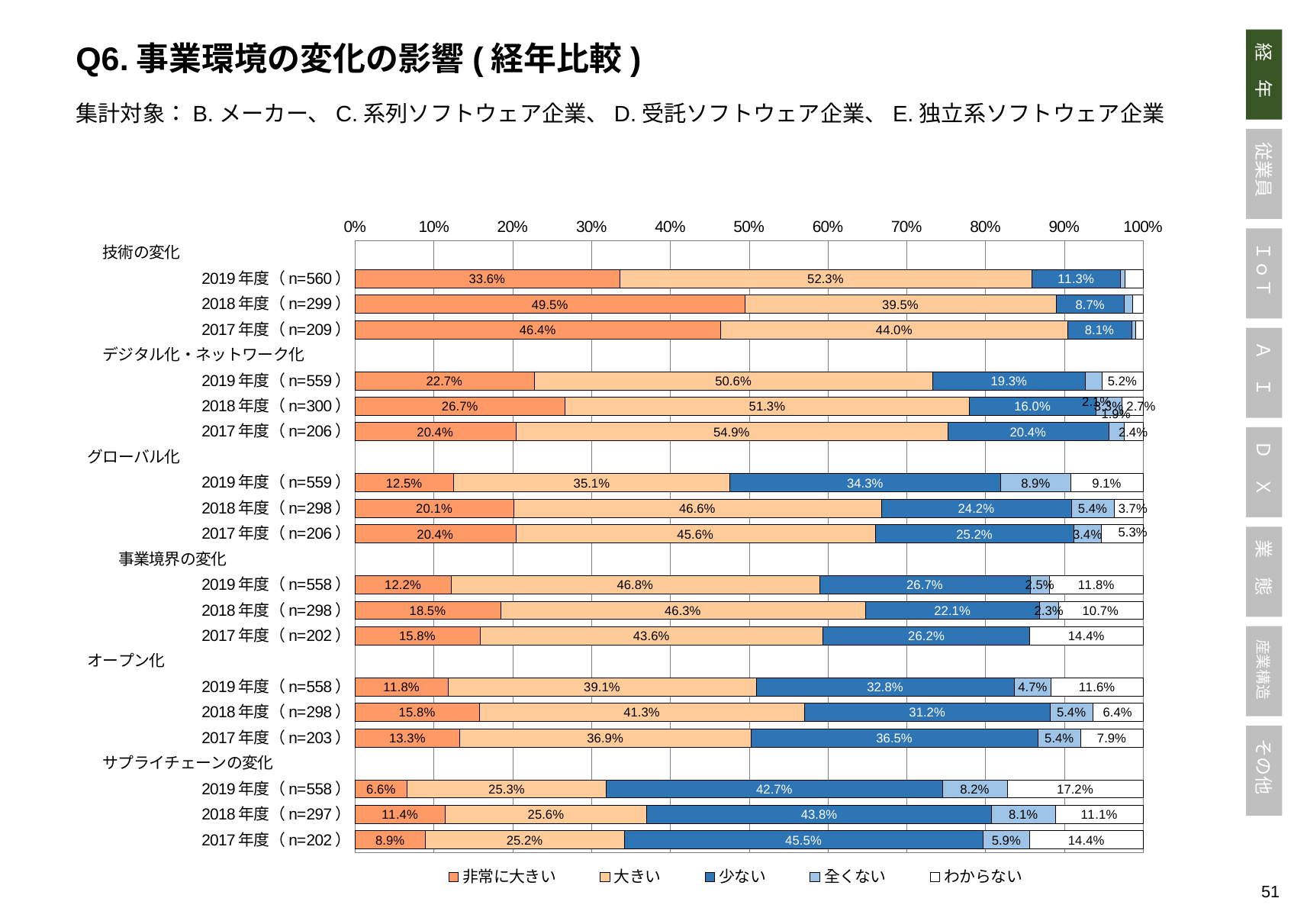

Q6.事業環境の変化の影響(経年比較)
集計対象：B.メーカー、C.系列ソフトウェア企業、D.受託ソフトウェア企業、E.独立系ソフトウェア企業

### Chart

| Category | 非常に大きい | 大きい | 少ない | 全くない | わからない |
|---|---|---|---|---|---|
| 技術の変化　　　　　　　　　　　 | None | None | None | None | None |
| 2019年度（n=560） | 0.3357142857142857 | 0.5232142857142857 | 0.1125 | 0.005357142857142857 | 0.023214285714285715 |
| 2018年度（n=299） | 0.49498327759197325 | 0.39464882943143814 | 0.08695652173913043 | 0.010033444816053512 | 0.013377926421404682 |
| 2017年度（n=209） | 0.46411483253588515 | 0.44019138755980863 | 0.08133971291866028 | 0.004784688995215311 | 0.009569377990430622 |
| デジタル化・ネットワーク化　　　 | None | None | None | None | None |
| 2019年度（n=559） | 0.22719141323792486 | 0.5062611806797853 | 0.19320214669051877 | 0.02146690518783542 | 0.0518783542039356 |
| 2018年度（n=300） | 0.26666666666666666 | 0.5133333333333333 | 0.16 | 0.03333333333333333 | 0.02666666666666667 |
| 2017年度（n=206） | 0.20388349514563106 | 0.5485436893203883 | 0.20388349514563106 | 0.019417475728155338 | 0.024271844660194174 |
| グローバル化　　　　　　　　　　　 | None | None | None | None | None |
| 2019年度（n=559） | 0.1252236135957066 | 0.35062611806797855 | 0.3434704830053667 | 0.08944543828264759 | 0.09123434704830054 |
| 2018年度（n=298） | 0.20134228187919462 | 0.4664429530201342 | 0.24161073825503357 | 0.053691275167785234 | 0.03691275167785235 |
| 2017年度（n=206） | 0.20388349514563106 | 0.4563106796116505 | 0.2524271844660194 | 0.03398058252427184 | 0.05339805825242718 |
| 事業境界の変化　　　　　　　　 | None | None | None | None | None |
| 2019年度（n=558） | 0.12186379928315412 | 0.46774193548387094 | 0.2670250896057348 | 0.025089605734767026 | 0.11827956989247312 |
| 2018年度（n=298） | 0.18456375838926176 | 0.46308724832214765 | 0.2214765100671141 | 0.02348993288590604 | 0.10738255033557047 |
| 2017年度（n=202） | 0.15841584158415842 | 0.43564356435643564 | 0.2623762376237624 | 0.0 | 0.14356435643564355 |
| オープン化　　　　　　　　　　　　 | None | None | None | None | None |
| 2019年度（n=558） | 0.11827956989247312 | 0.3906810035842294 | 0.3279569892473118 | 0.04659498207885305 | 0.11648745519713262 |
| 2018年度（n=298） | 0.15771812080536912 | 0.412751677852349 | 0.31208053691275167 | 0.053691275167785234 | 0.06375838926174497 |
| 2017年度（n=203） | 0.1330049261083744 | 0.3694581280788177 | 0.3645320197044335 | 0.054187192118226604 | 0.07881773399014778 |
| サプライチェーンの変化　　　　　 | None | None | None | None | None |
| 2019年度（n=558） | 0.06630824372759857 | 0.25268817204301075 | 0.4265232974910394 | 0.08243727598566308 | 0.17204301075268819 |
| 2018年度（n=297） | 0.11447811447811448 | 0.2558922558922559 | 0.4377104377104377 | 0.08080808080808081 | 0.1111111111111111 |
| 2017年度（n=202） | 0.0891089108910891 | 0.2524752475247525 | 0.45544554455445546 | 0.0594059405940594 | 0.14356435643564355 |
51